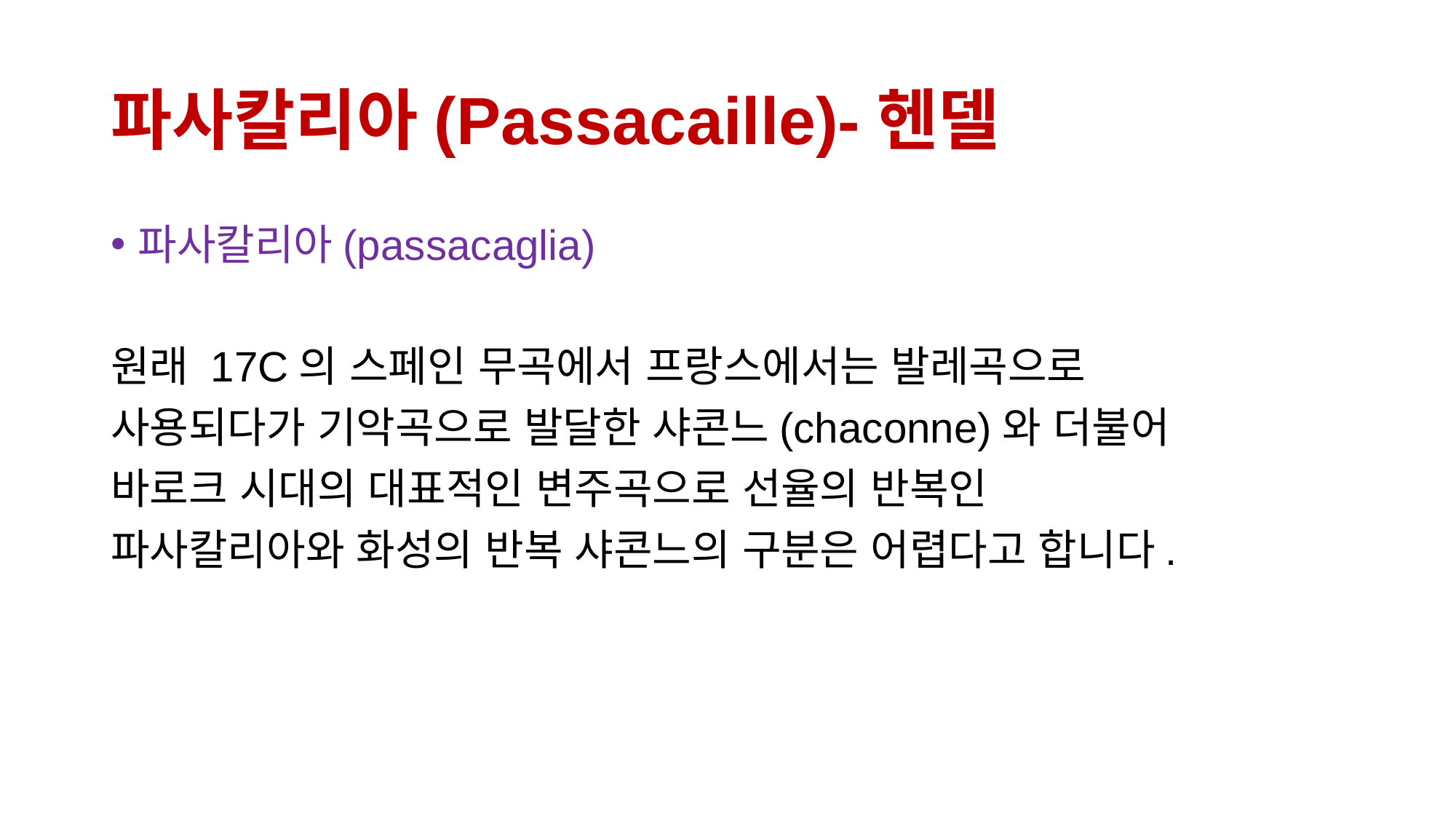

# 파사칼리아(Passacaille)-헨델
파사칼리아(passacaglia)

원래 17C의 스페인 무곡에서 프랑스에서는 발레곡으로
사용되다가 기악곡으로 발달한 샤콘느(chaconne)와 더불어
바로크 시대의 대표적인 변주곡으로 선율의 반복인
파사칼리아와 화성의 반복 샤콘느의 구분은 어렵다고 합니다.